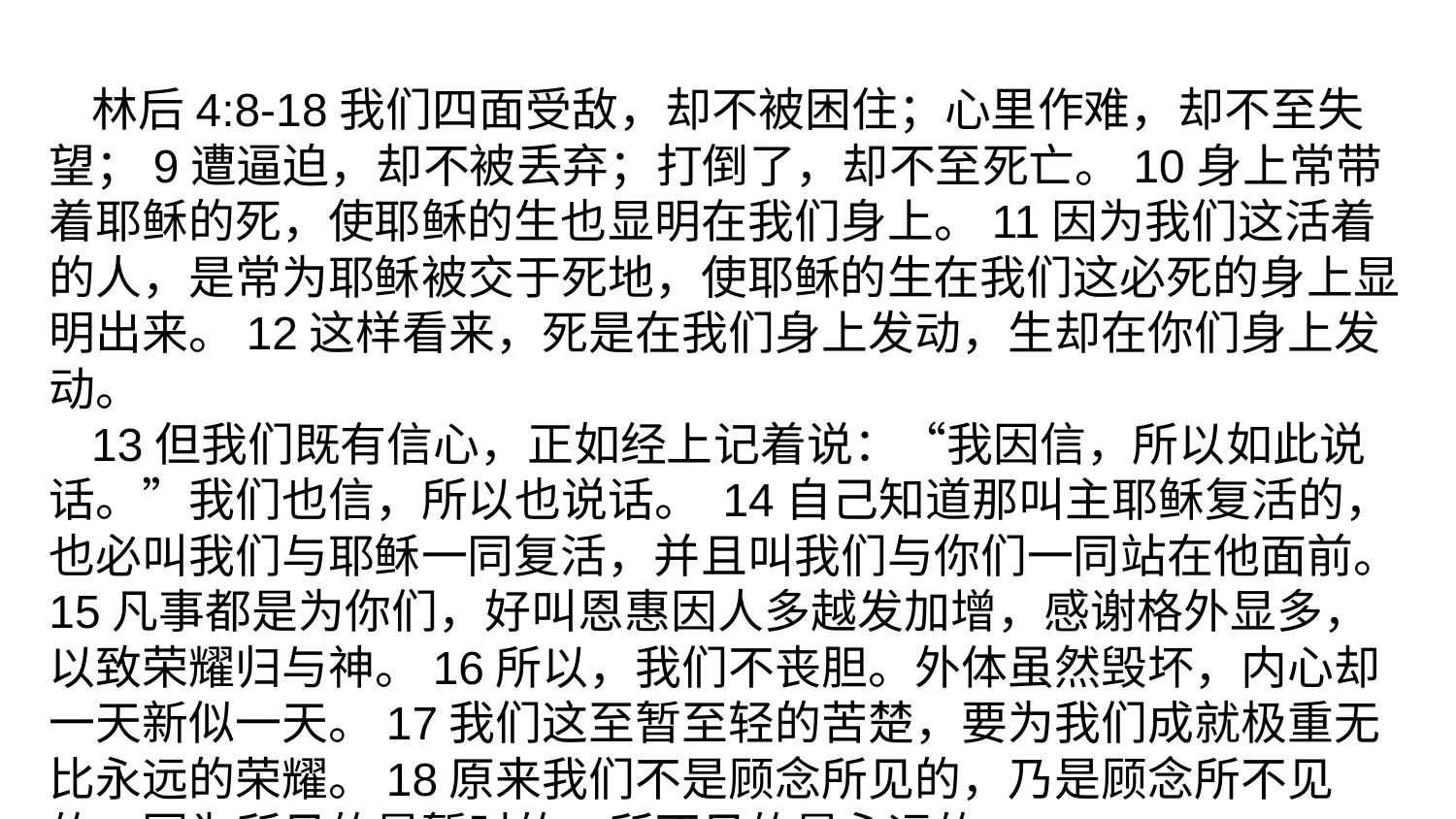

林后4:8-18我们四面受敌，却不被困住；心里作难，却不至失望；9遭逼迫，却不被丢弃；打倒了，却不至死亡。10身上常带着耶稣的死，使耶稣的生也显明在我们身上。11因为我们这活着的人，是常为耶稣被交于死地，使耶稣的生在我们这必死的身上显明出来。12这样看来，死是在我们身上发动，生却在你们身上发动。
13但我们既有信心，正如经上记着说：“我因信，所以如此说话。”我们也信，所以也说话。 14自己知道那叫主耶稣复活的，也必叫我们与耶稣一同复活，并且叫我们与你们一同站在他面前。15凡事都是为你们，好叫恩惠因人多越发加增，感谢格外显多，以致荣耀归与神。16所以，我们不丧胆。外体虽然毁坏，内心却一天新似一天。17我们这至暂至轻的苦楚，要为我们成就极重无比永远的荣耀。18原来我们不是顾念所见的，乃是顾念所不见的；因为所见的是暂时的，所不见的是永远的。